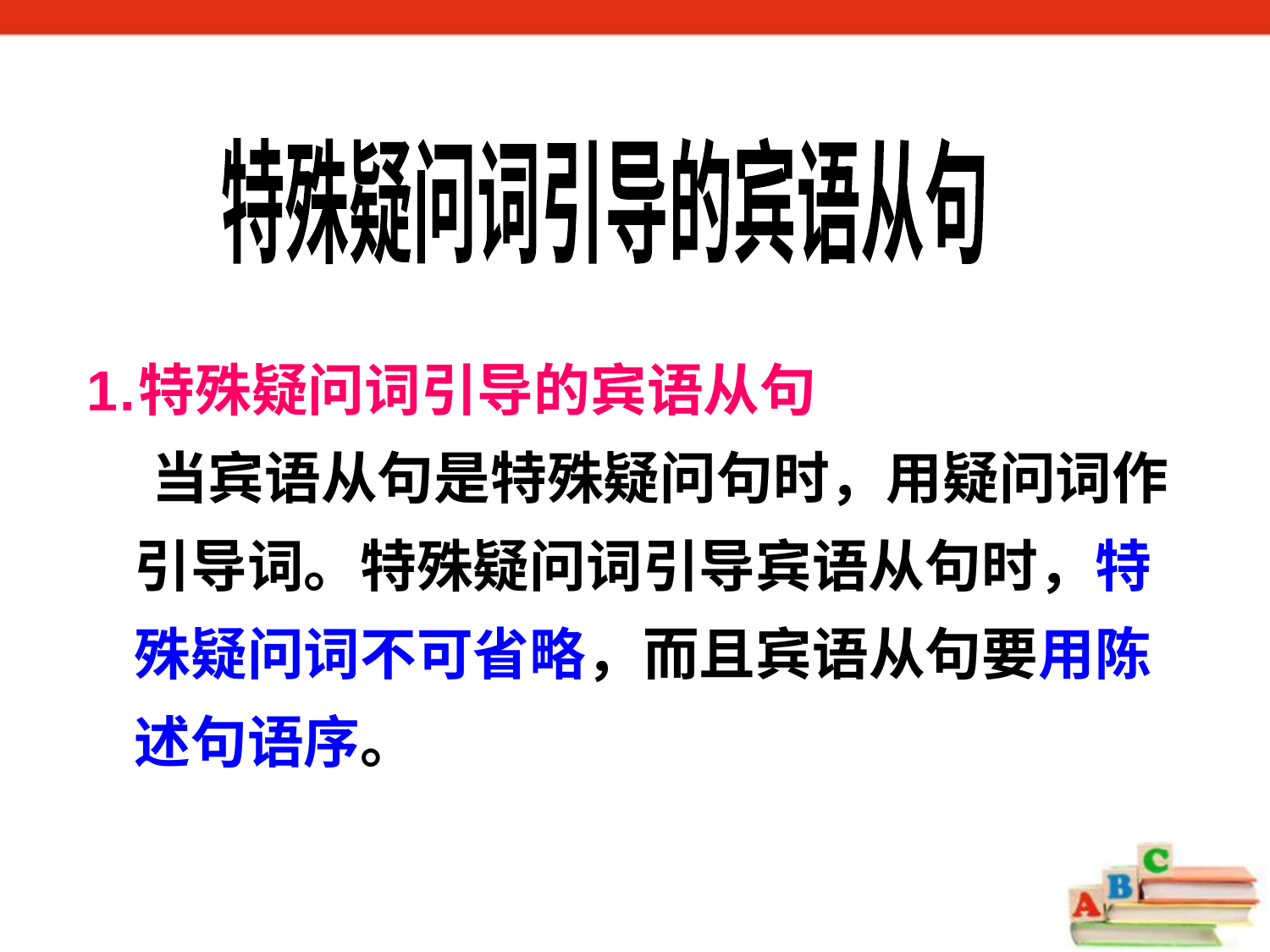

特殊疑问词引导的宾语从句
特殊疑问词引导的宾语从句
    当宾语从句是特殊疑问句时，用疑问词作引导词。特殊疑问词引导宾语从句时，特殊疑问词不可省略，而且宾语从句要用陈述句语序。